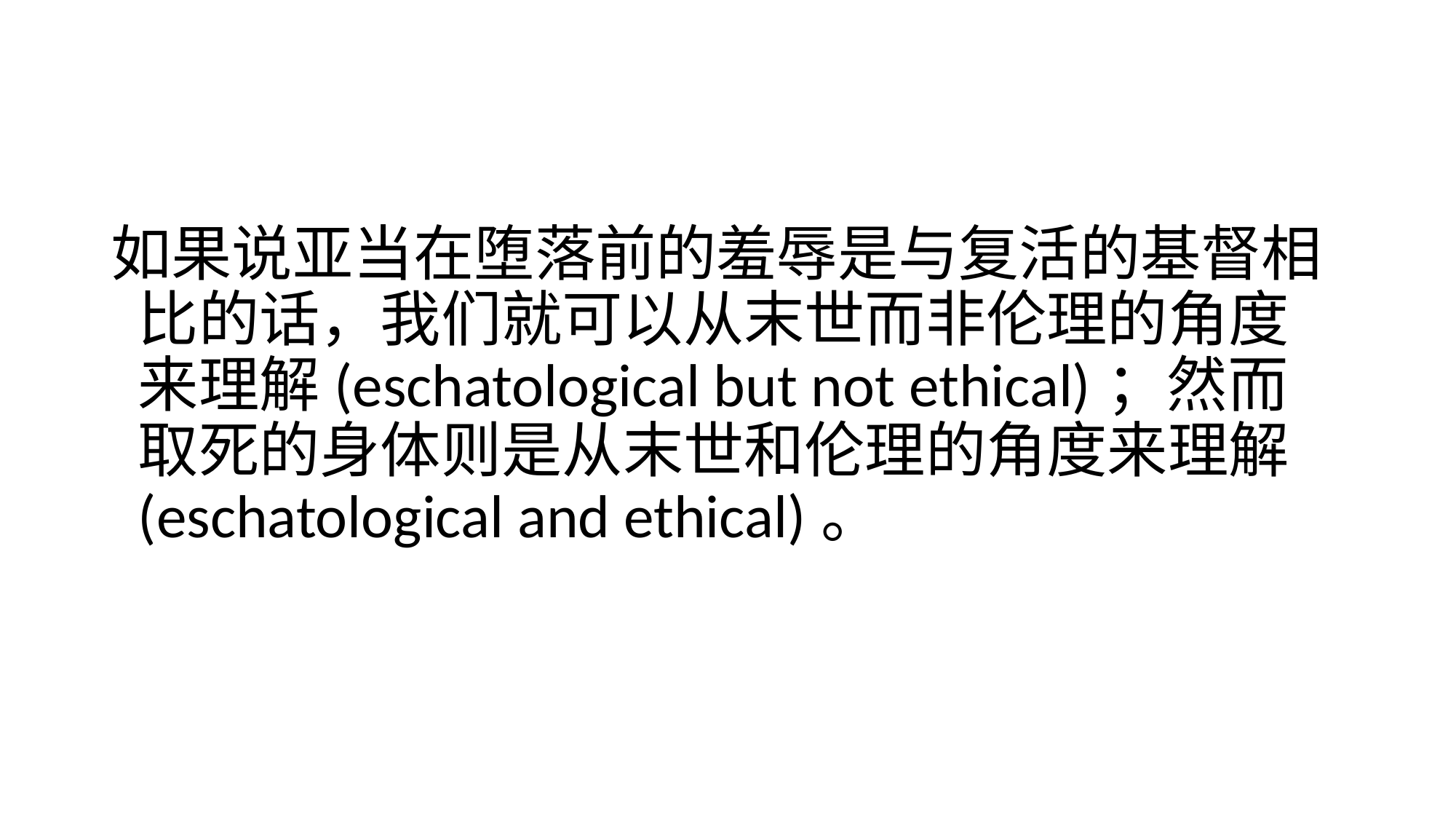

#
如果说亚当在堕落前的羞辱是与复活的基督相比的话，我们就可以从末世而非伦理的角度来理解(eschatological but not ethical)；然而取死的身体则是从末世和伦理的角度来理解(eschatological and ethical)。